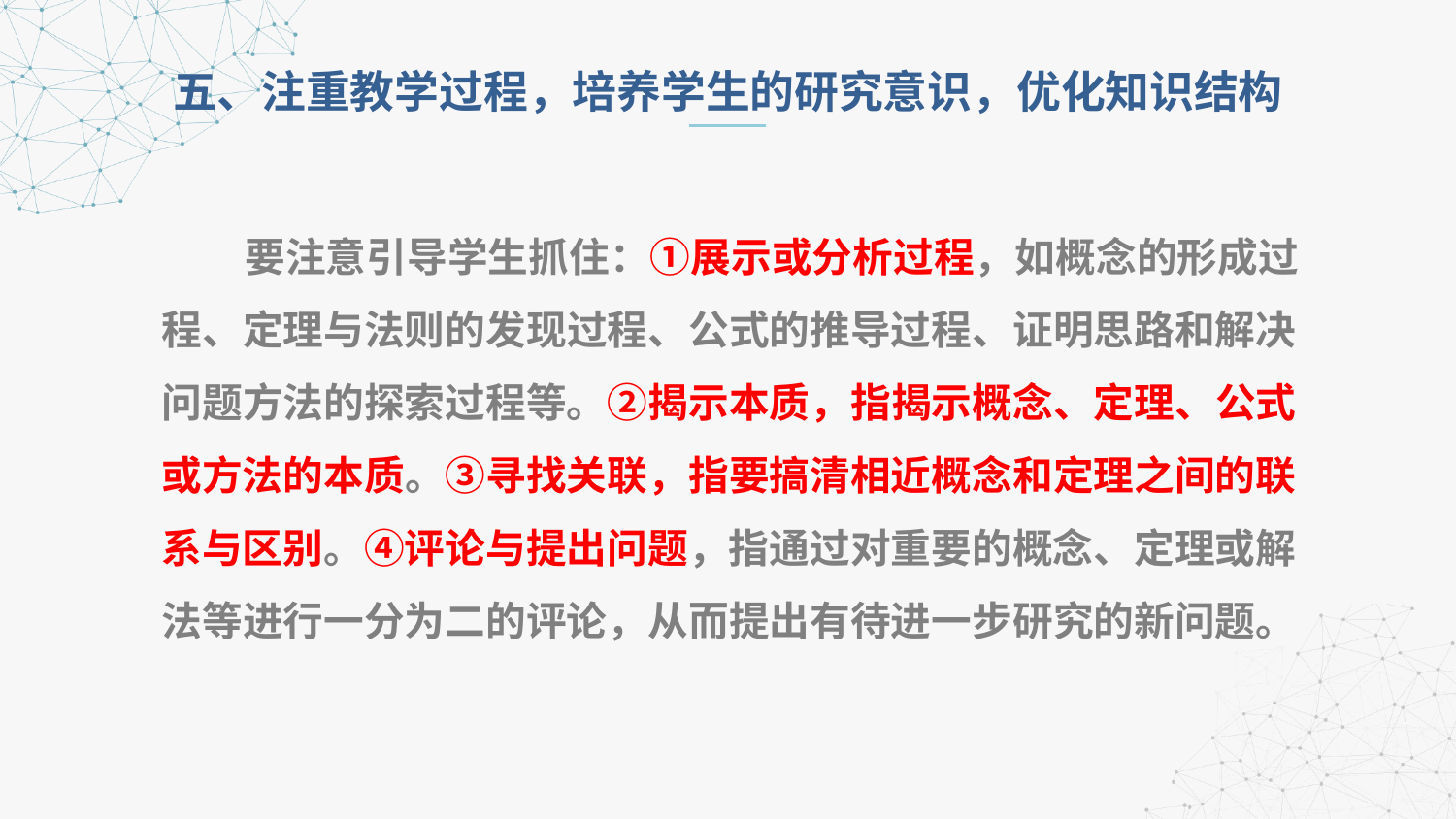

五、注重教学过程，培养学生的研究意识，优化知识结构
        要注意引导学生抓住：①展示或分析过程，如概念的形成过程、定理与法则的发现过程、公式的推导过程、证明思路和解决问题方法的探索过程等。②揭示本质，指揭示概念、定理、公式或方法的本质。③寻找关联，指要搞清相近概念和定理之间的联系与区别。④评论与提出问题，指通过对重要的概念、定理或解法等进行一分为二的评论，从而提出有待进一步研究的新问题。